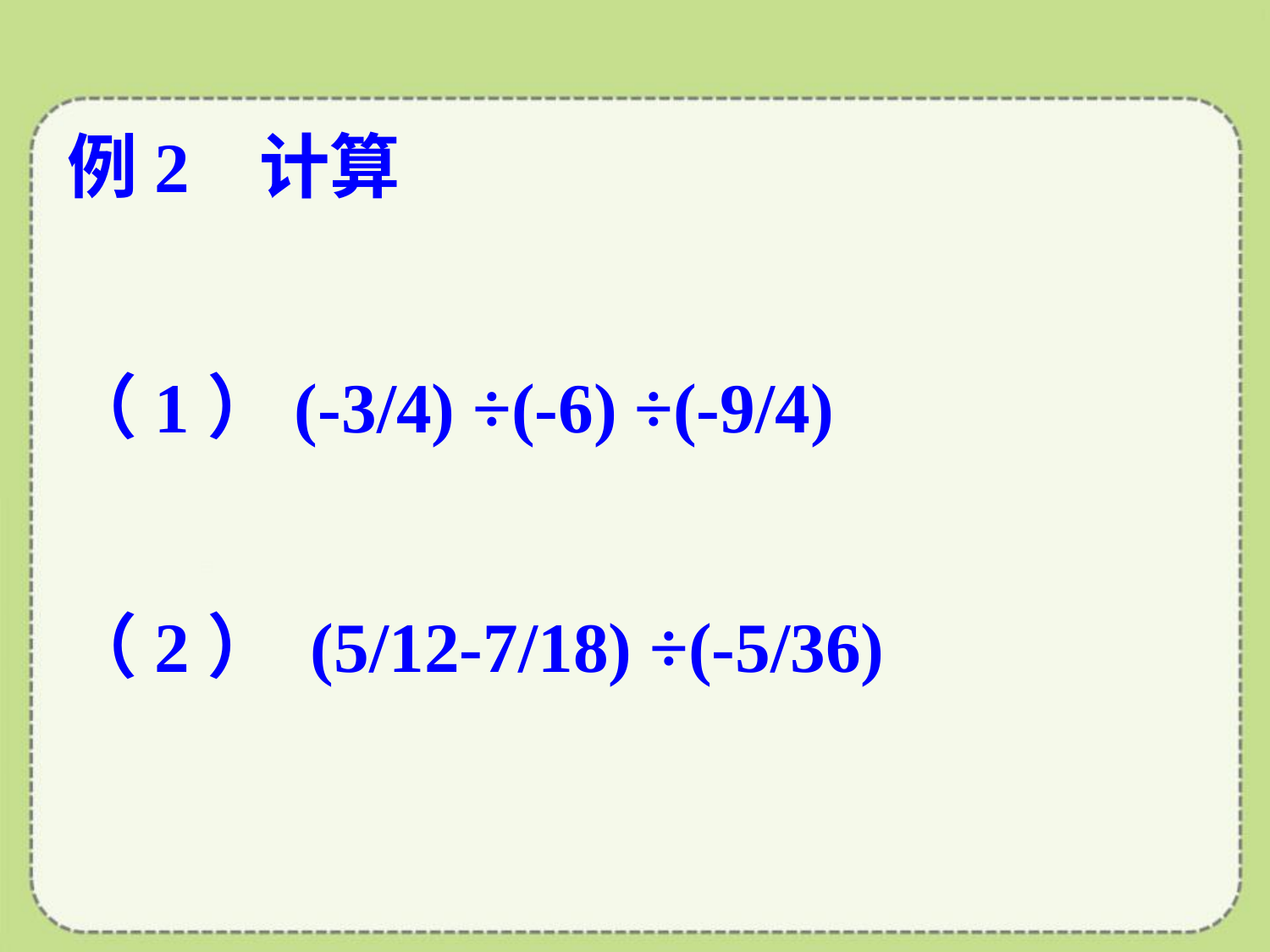

例2   计算

（1）(-3/4) ÷(-6) ÷(-9/4)

（2） (5/12-7/18) ÷(-5/36)